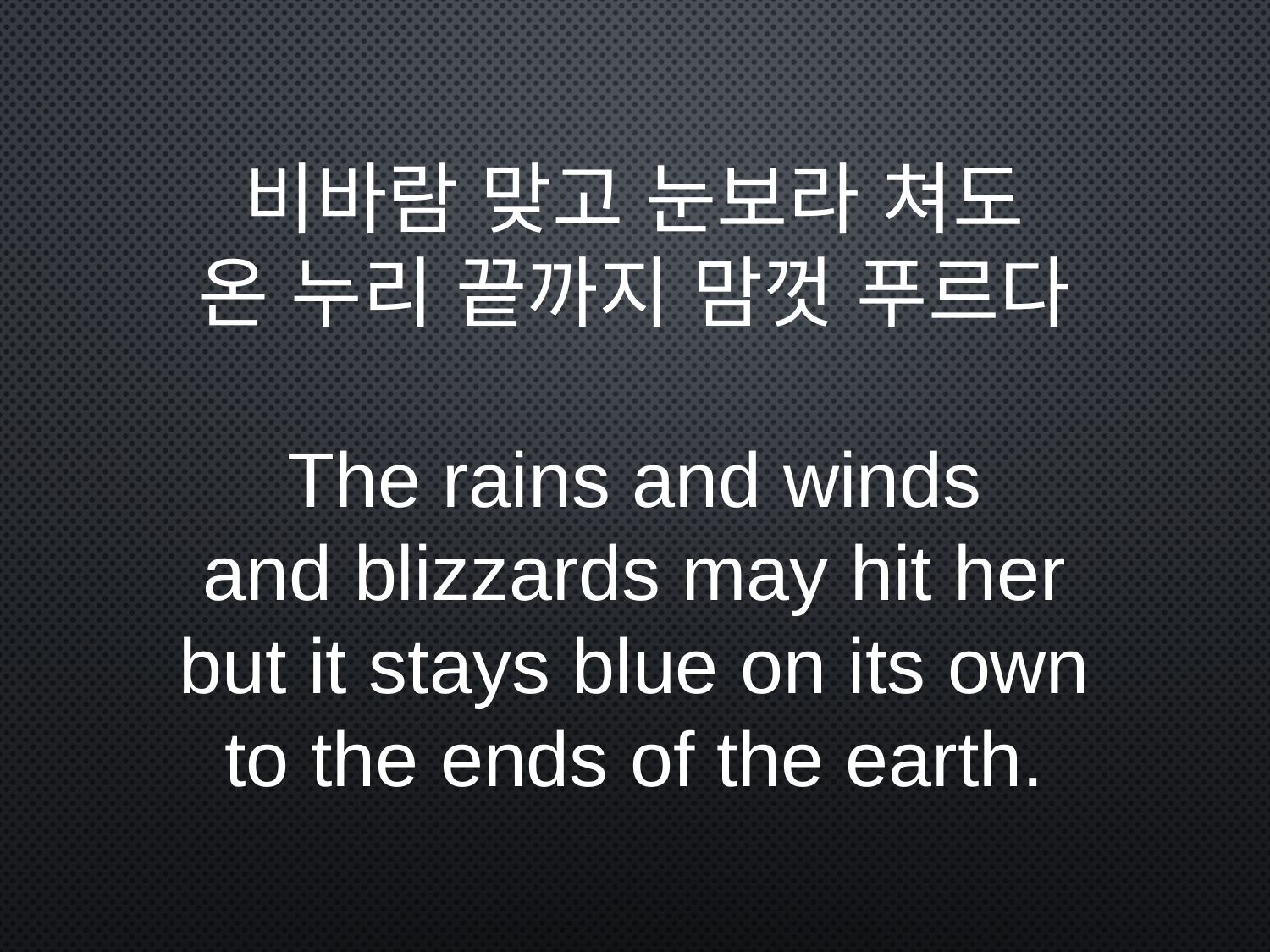

# 비바람 맞고 눈보라 쳐도 온 누리 끝까지 맘껏 푸르다 The rains and winds and blizzards may hit her but it stays blue on its own to the ends of the earth.